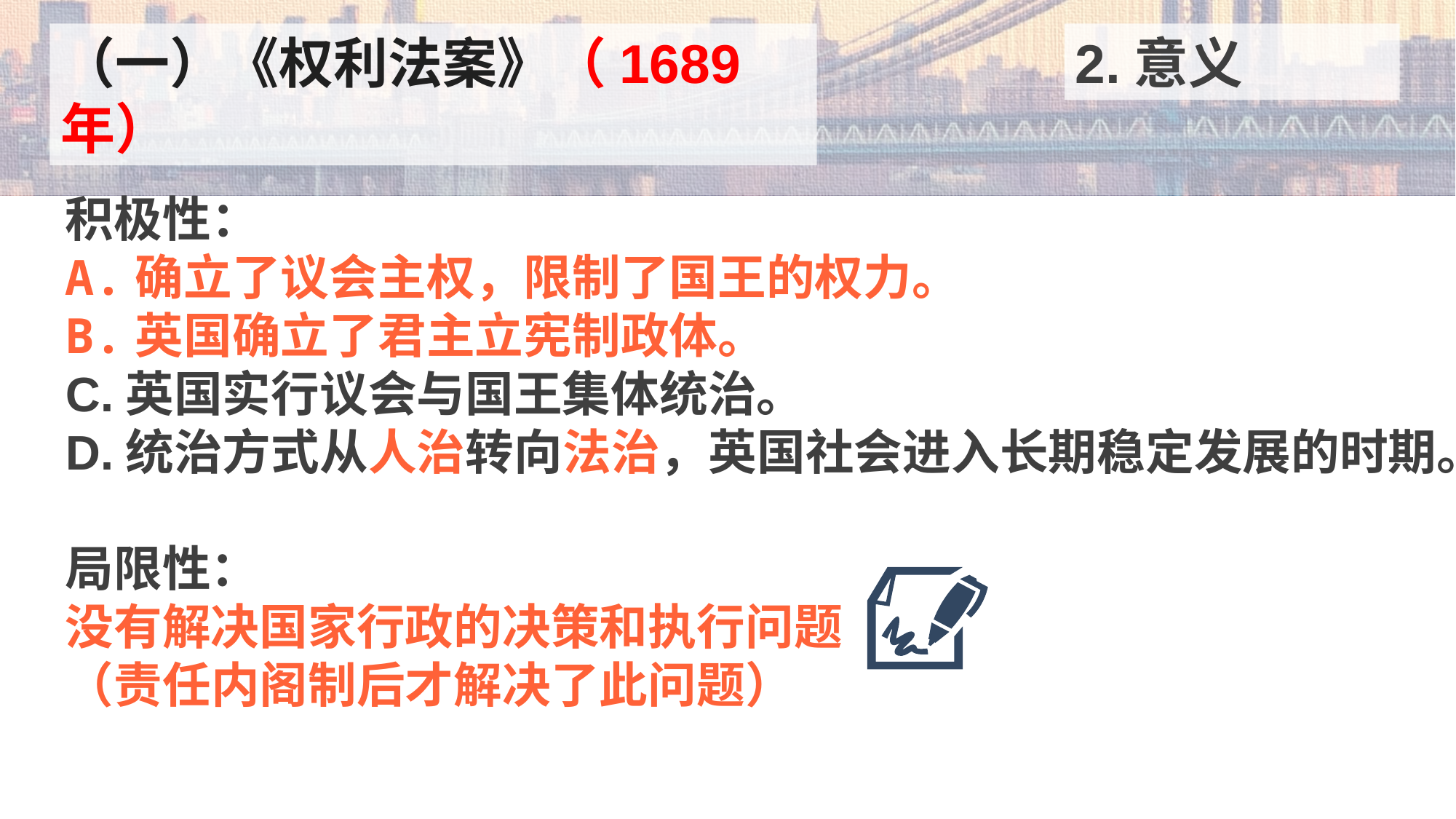

2.意义
（一）《权利法案》（1689年）
积极性：
A.确立了议会主权，限制了国王的权力。
B.英国确立了君主立宪制政体。
C.英国实行议会与国王集体统治。
D.统治方式从人治转向法治，英国社会进入长期稳定发展的时期。

局限性：
没有解决国家行政的决策和执行问题
（责任内阁制后才解决了此问题）

17